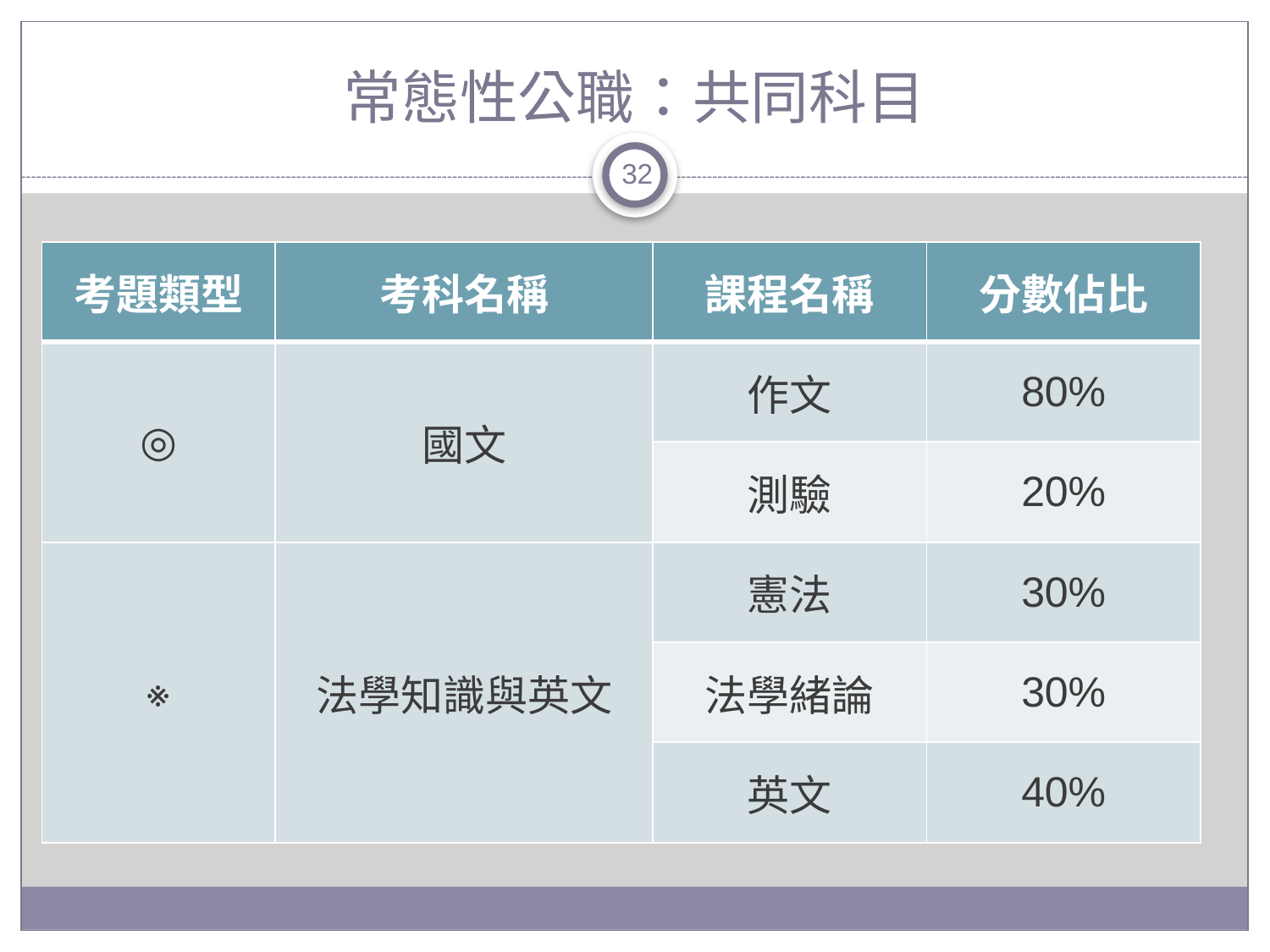

# 常態性公職：共同科目
32
| 考題類型 | 考科名稱 | 課程名稱 | 分數佔比 |
| --- | --- | --- | --- |
| ◎ | 國文 | 作文 | 80% |
|  |  | 測驗 | 20% |
| ※ | 法學知識與英文 | 憲法 | 30% |
|  |  | 法學緒論 | 30% |
|  |  | 英文 | 40% |